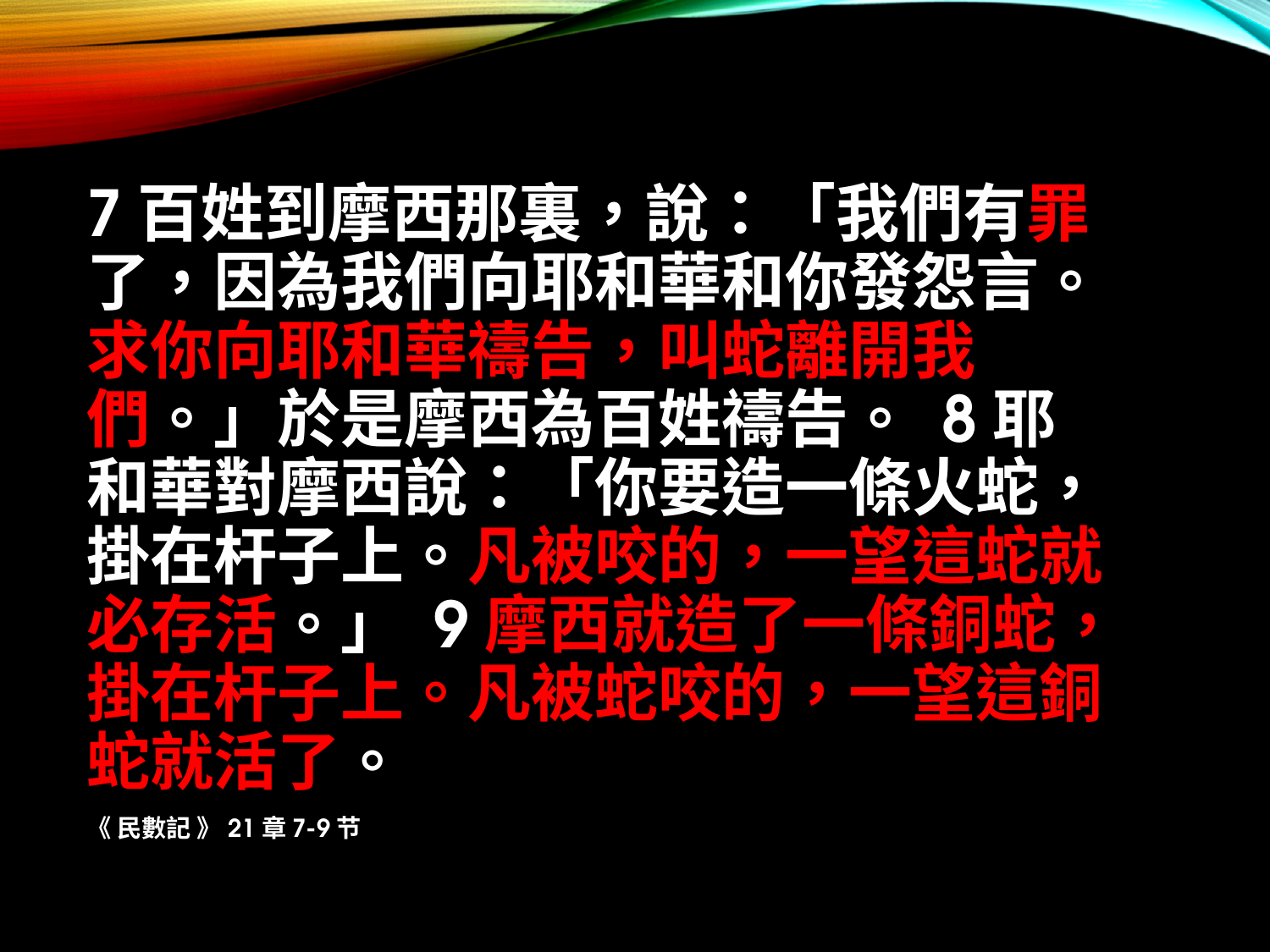

7百姓到摩西那裏，說：「我們有罪了，因為我們向耶和華和你發怨言。求你向耶和華禱告，叫蛇離開我們。」於是摩西為百姓禱告。 8耶和華對摩西說：「你要造一條火蛇，掛在杆子上。凡被咬的，一望這蛇就必存活。」 9摩西就造了一條銅蛇，掛在杆子上。凡被蛇咬的，一望這銅蛇就活了。
《 民數記 》21章7-9节